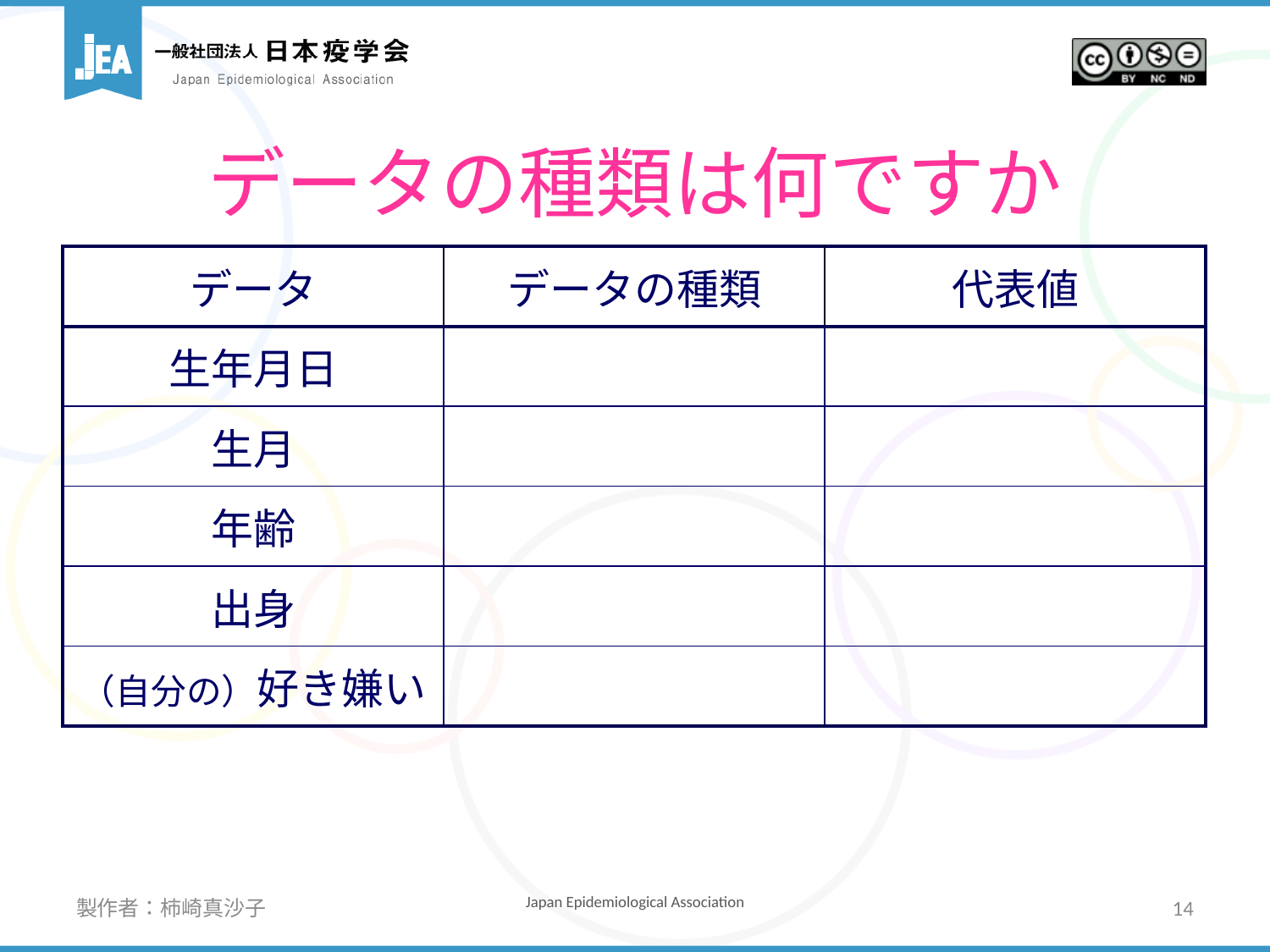

# データの種類は何ですか
| データ | データの種類 | 代表値 |
| --- | --- | --- |
| 生年月日 |  |  |
| 生月 |  |  |
| 年齢 |  |  |
| 出身 |  |  |
| （自分の）好き嫌い |  |  |
製作者：柿崎真沙子
14